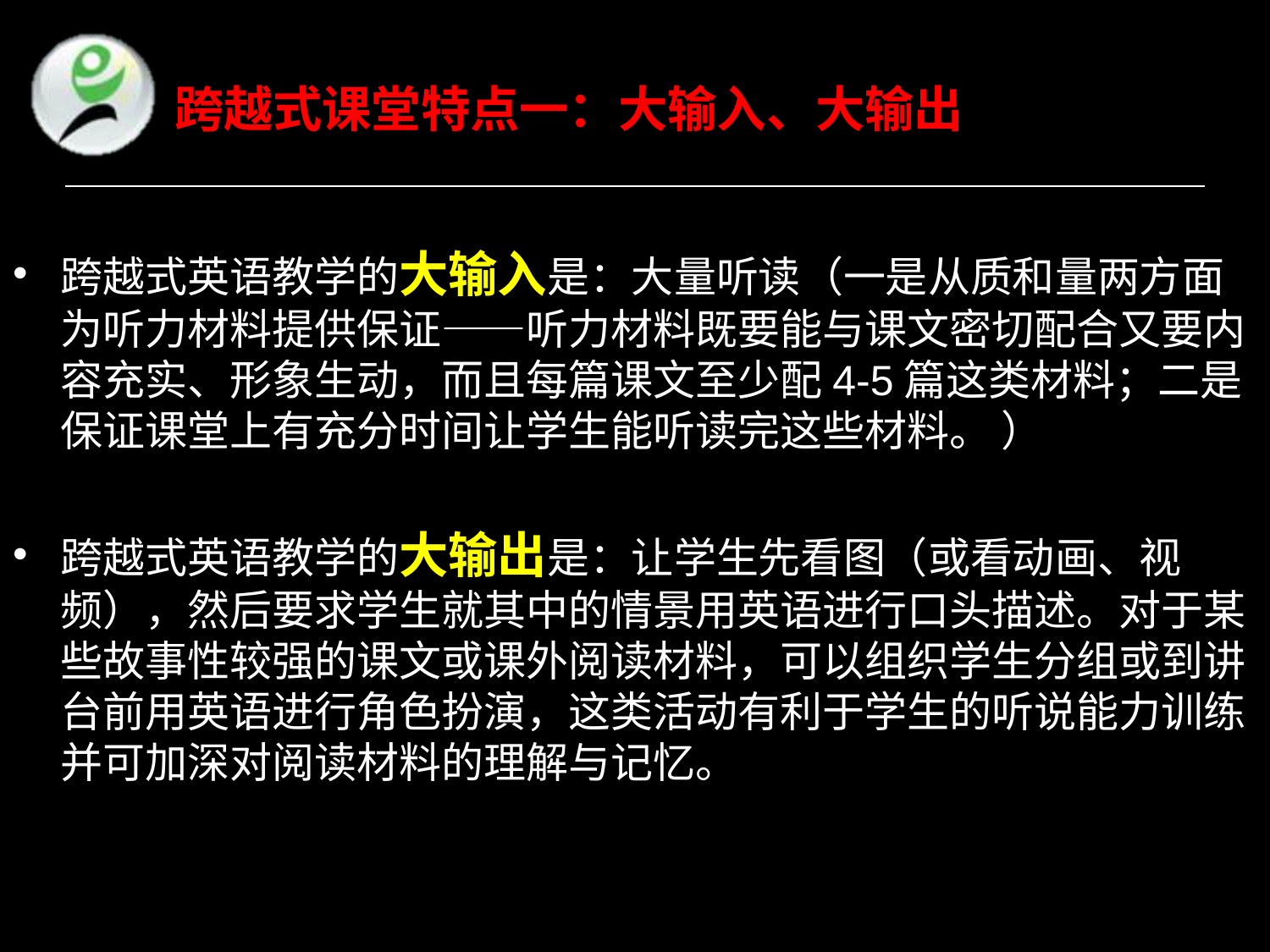

跨越式课堂特点一：大输入、大输出

跨越式英语教学的大输入是：大量听读（一是从质和量两方面为听力材料提供保证——听力材料既要能与课文密切配合又要内容充实、形象生动，而且每篇课文至少配4-5篇这类材料；二是保证课堂上有充分时间让学生能听读完这些材料。 ）

跨越式英语教学的大输出是：让学生先看图（或看动画、视频），然后要求学生就其中的情景用英语进行口头描述。对于某些故事性较强的课文或课外阅读材料，可以组织学生分组或到讲台前用英语进行角色扮演，这类活动有利于学生的听说能力训练并可加深对阅读材料的理解与记忆。